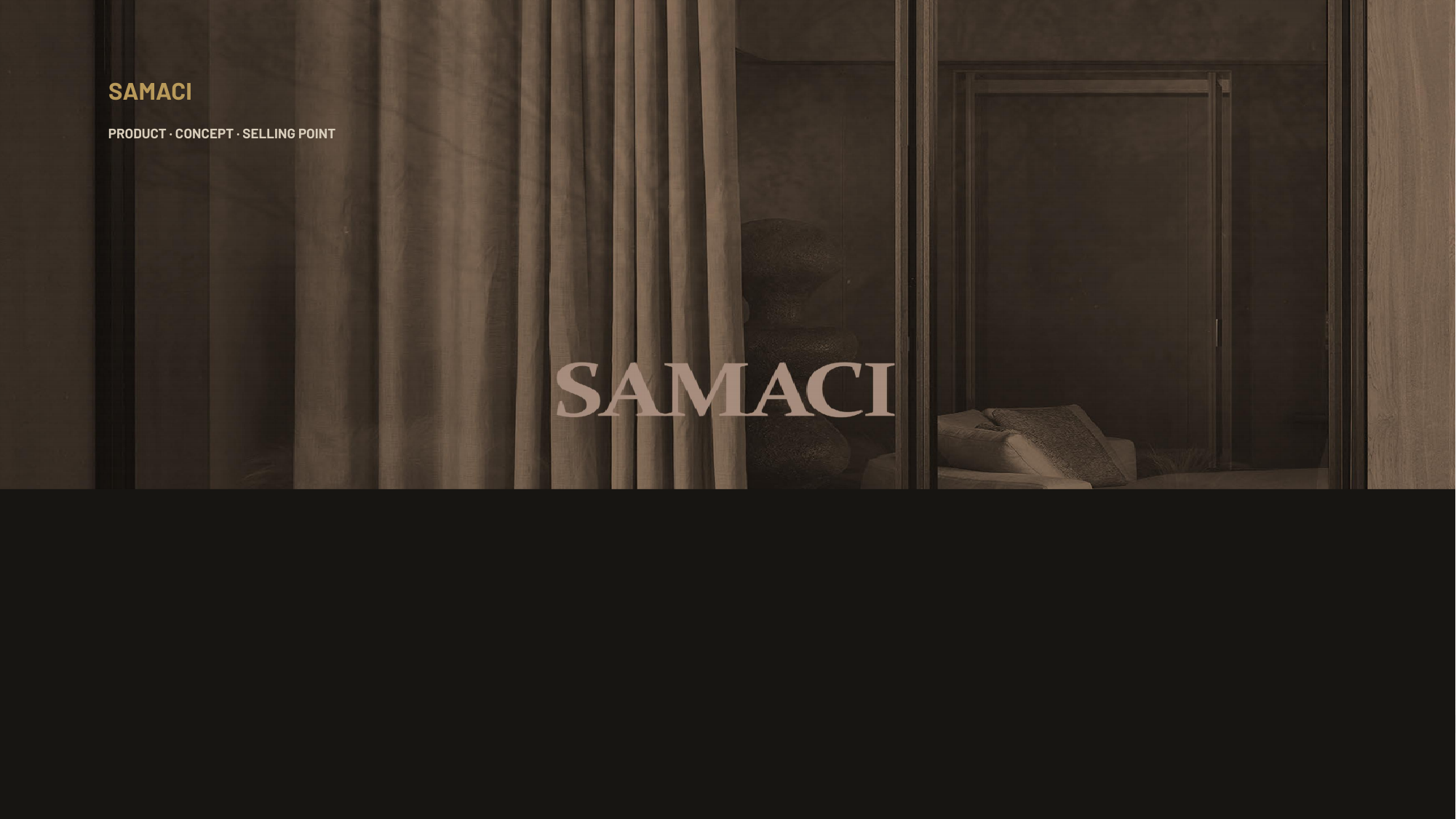

SAMACI
PRODUCT · CONCEPT · SELLING POINT

未完·待续·······